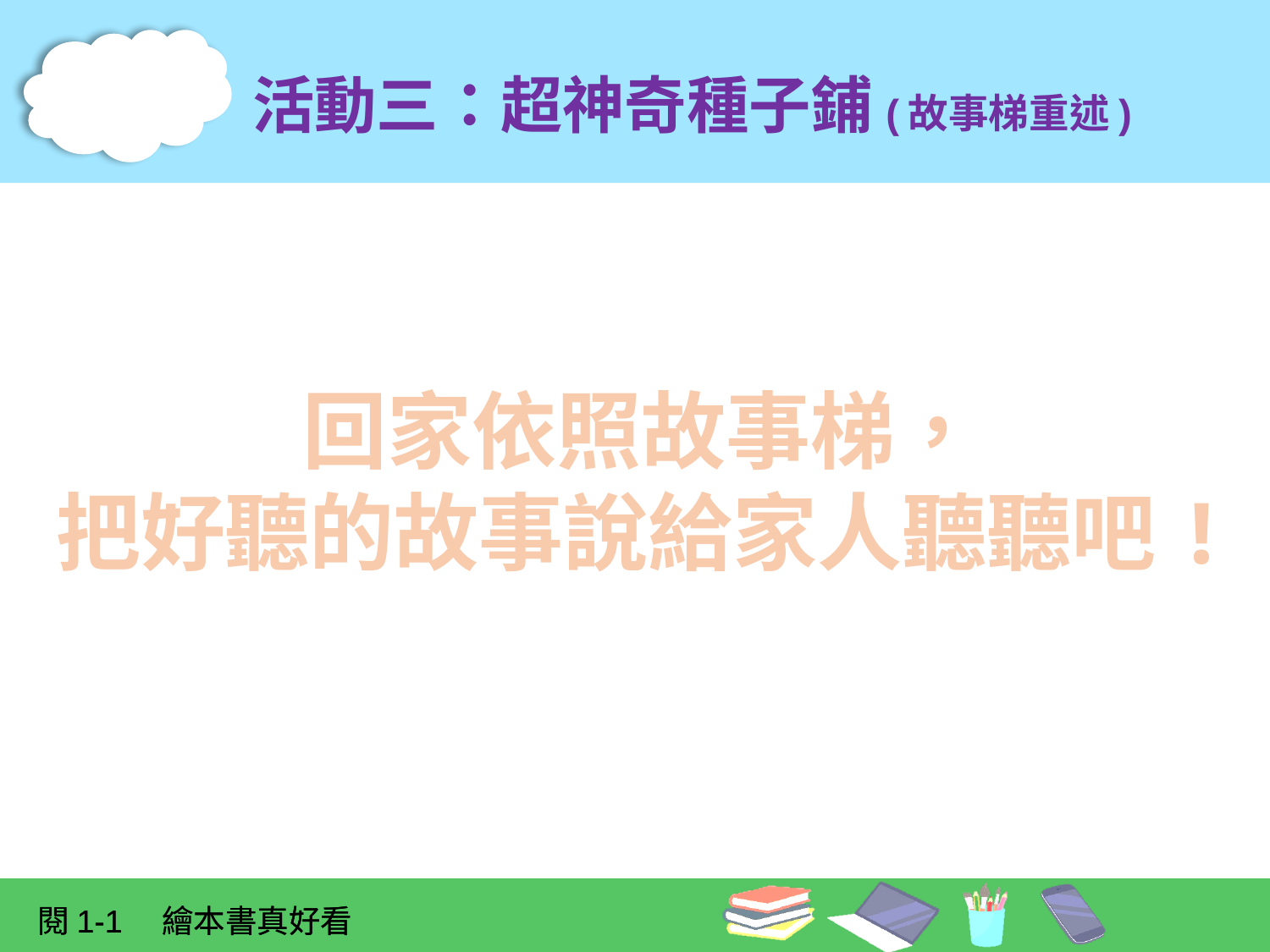

活動三：超神奇種子鋪(故事梯重述)
回家依照故事梯，
把好聽的故事說給家人聽聽吧!